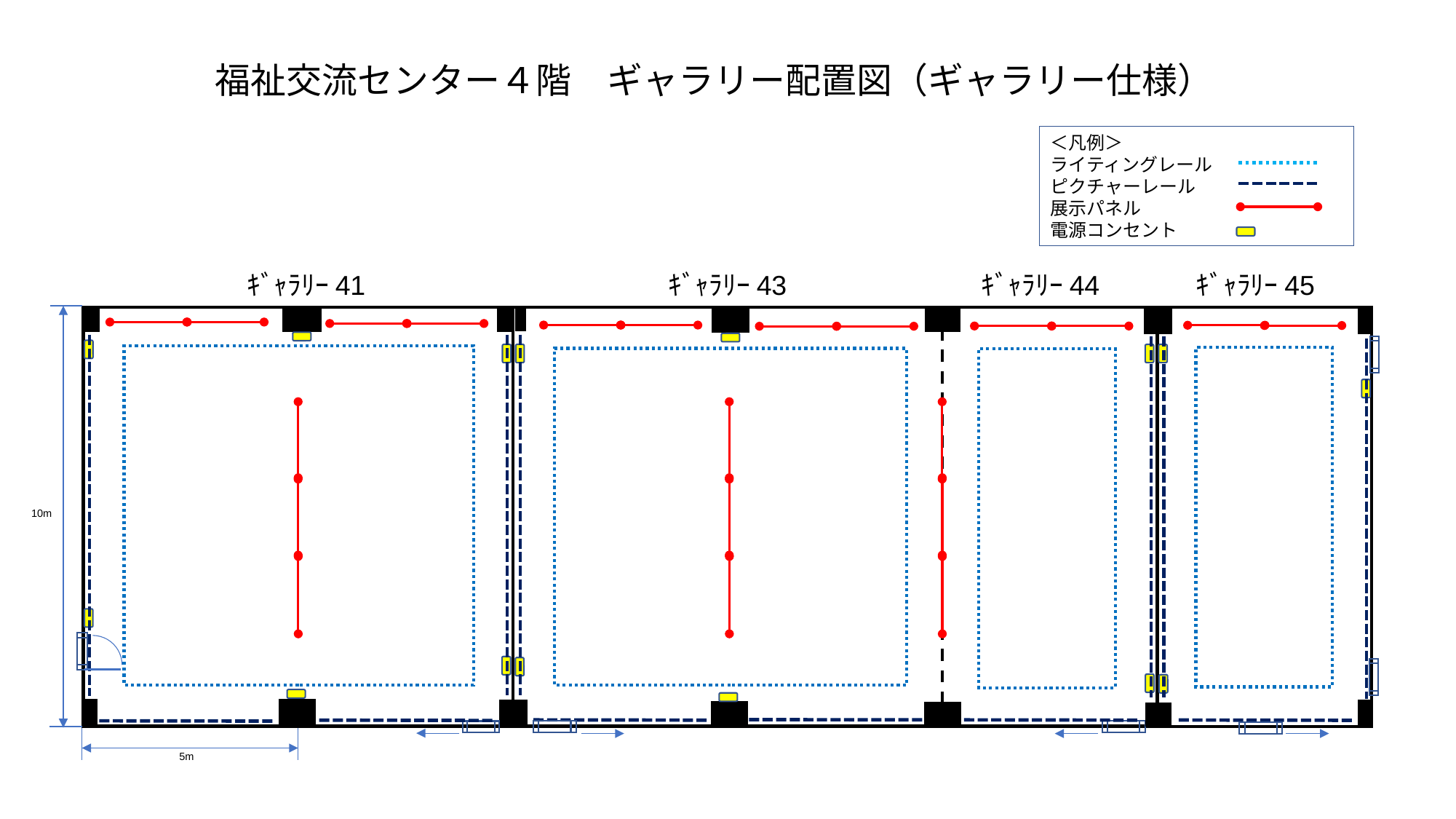

福祉交流センター４階　ギャラリー配置図（ギャラリー仕様）
＜凡例＞
ライティングレール
ピクチャーレール
展示パネル
電源コンセント

ｷﾞｬﾗﾘｰ41
ｷﾞｬﾗﾘｰ43
ｷﾞｬﾗﾘｰ44
ｷﾞｬﾗﾘｰ45

10m

5m